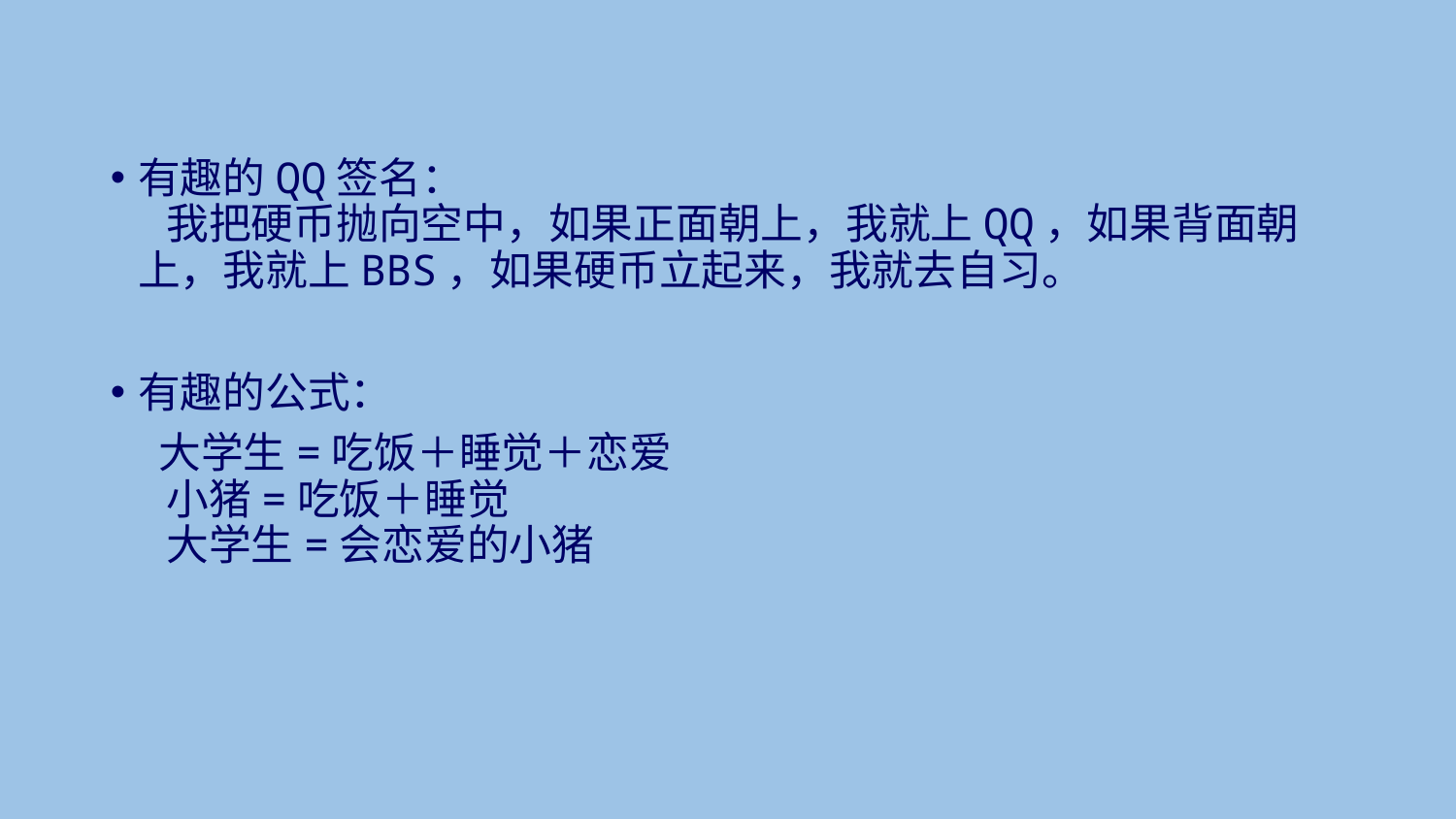

有趣的QQ签名：
   我把硬币抛向空中，如果正面朝上，我就上QQ，如果背面朝上，我就上BBS，如果硬币立起来，我就去自习。

有趣的公式：
    大学生=吃饭＋睡觉＋恋爱
   小猪=吃饭＋睡觉
   大学生=会恋爱的小猪